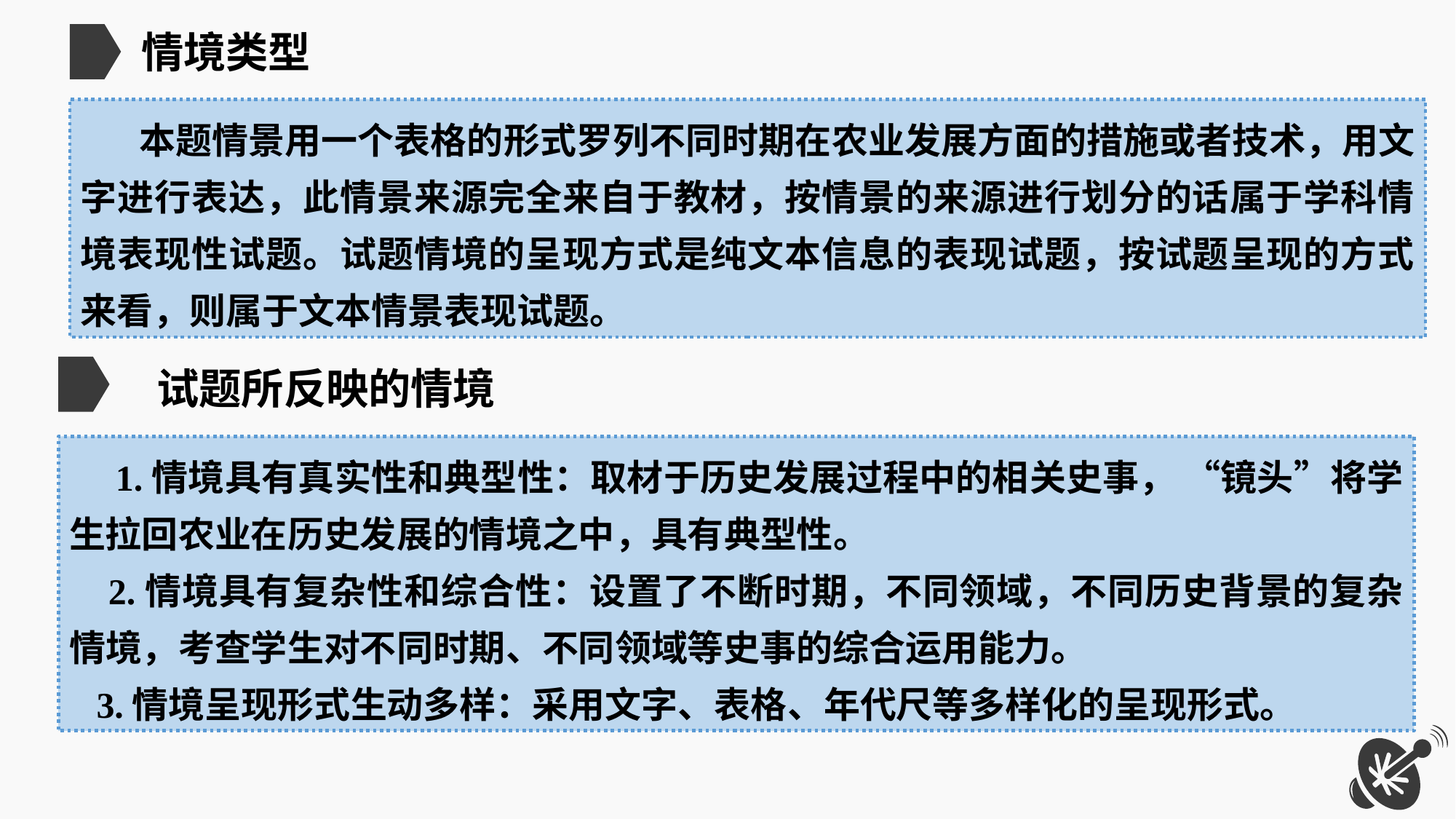

情境类型

      本题情景用一个表格的形式罗列不同时期在农业发展方面的措施或者技术，用文字进行表达，此情景来源完全来自于教材，按情景的来源进行划分的话属于学科情境表现性试题。试题情境的呈现方式是纯文本信息的表现试题，按试题呈现的方式来看，则属于文本情景表现试题。
试题所反映的情境

     1.情境具有真实性和典型性：取材于历史发展过程中的相关史事， “镜头”将学生拉回农业在历史发展的情境之中，具有典型性。
    2.情境具有复杂性和综合性：设置了不断时期，不同领域，不同历史背景的复杂情境，考查学生对不同时期、不同领域等史事的综合运用能力。
   3.情境呈现形式生动多样：采用文字、表格、年代尺等多样化的呈现形式。